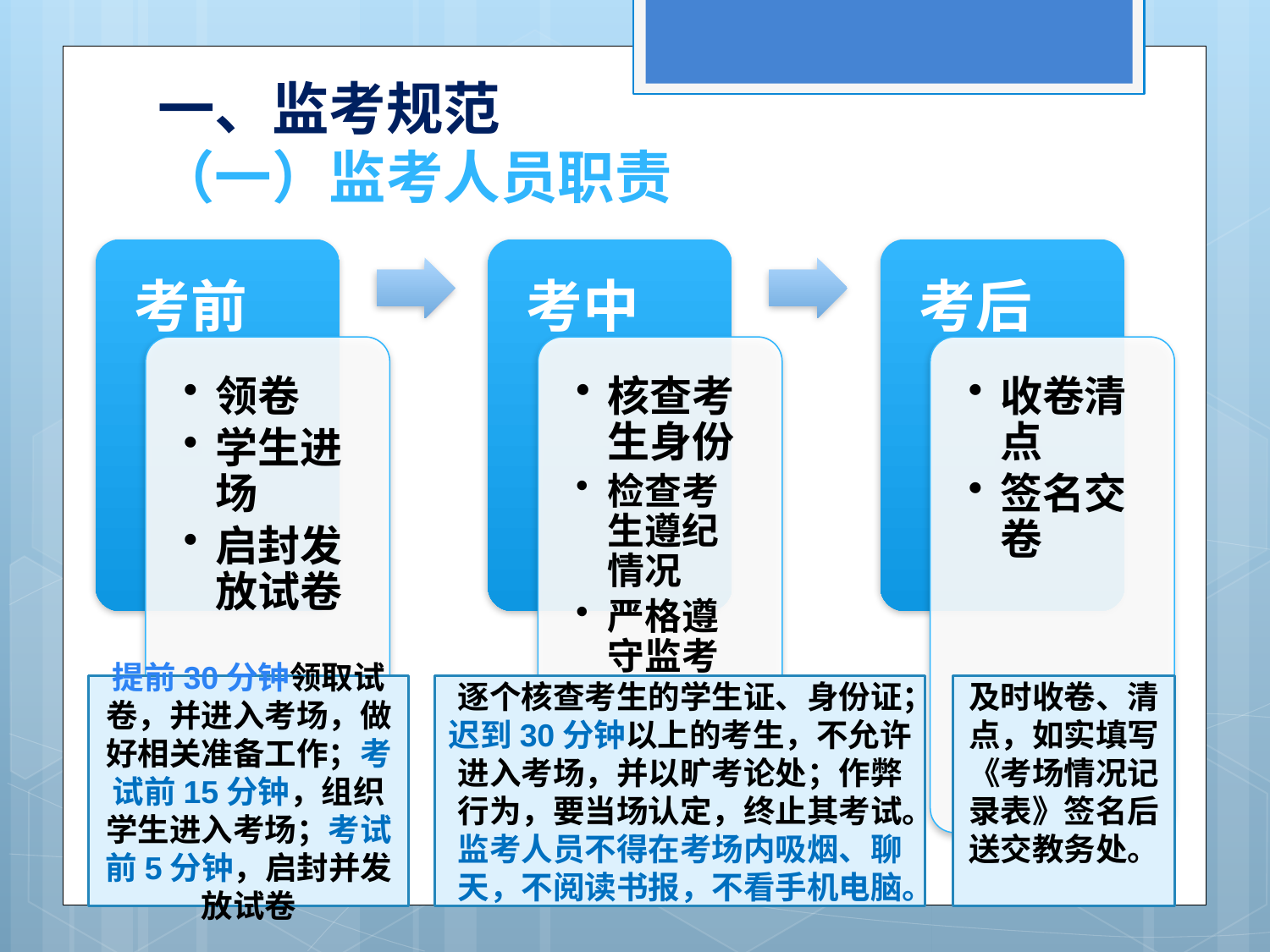

# 一、监考规范 （一）监考人员职责
考前
领卷
学生进场
启封发放试卷

考中
核查考生身份
检查考生遵纪情况
严格遵守监考纪律

考后
收卷清点
签名交卷

提前30分钟领取试卷，并进入考场，做好相关准备工作；考试前15分钟，组织学生进入考场；考试前5分钟，启封并发放试卷
逐个核查考生的学生证、身份证；迟到30分钟以上的考生，不允许进入考场，并以旷考论处；作弊行为，要当场认定，终止其考试。
监考人员不得在考场内吸烟、聊天，不阅读书报，不看手机电脑。
及时收卷、清点，如实填写《考场情况记录表》签名后送交教务处。